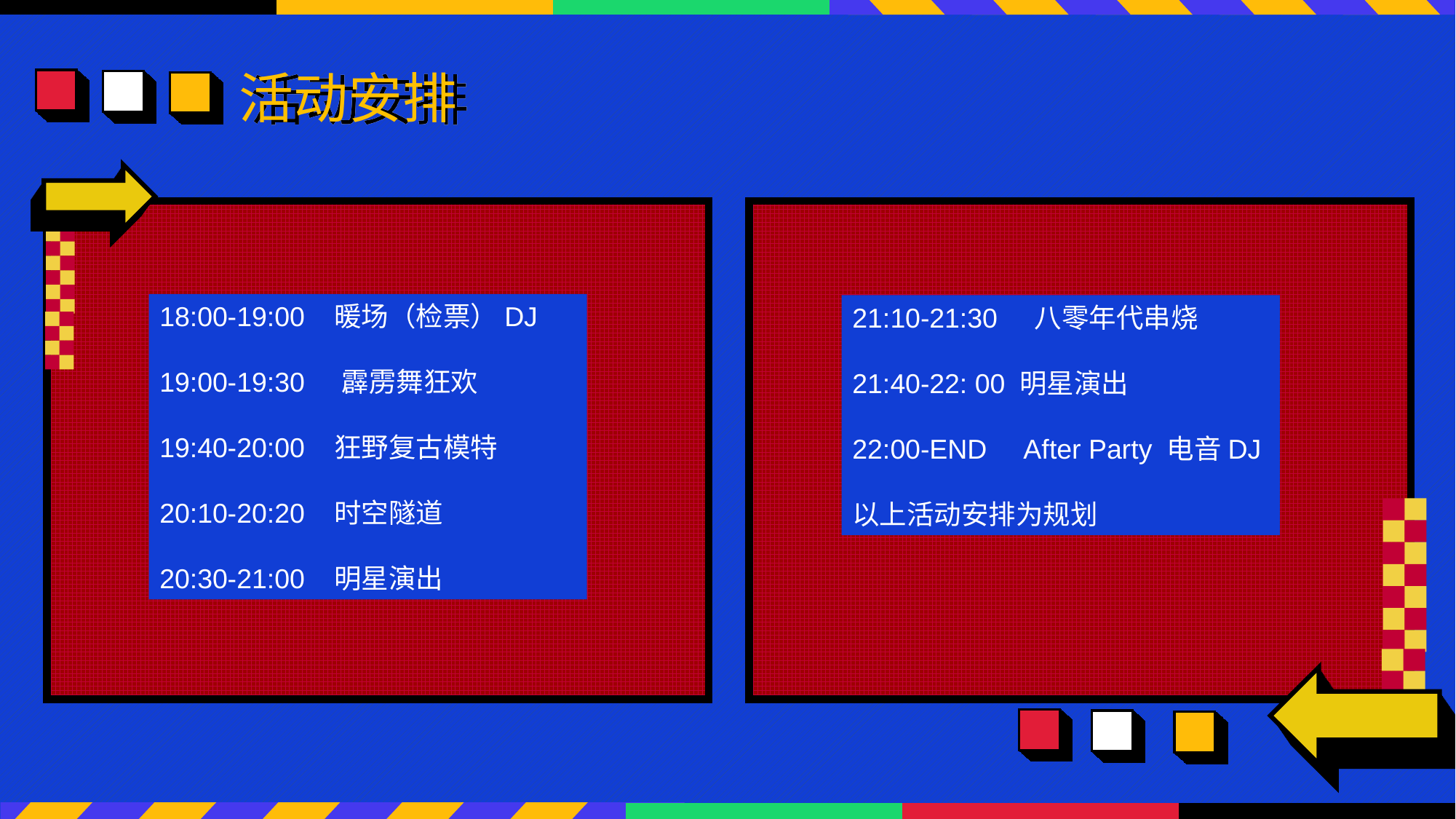

活动安排

e7d195523061f1c014067dcdecc575152f10ae646ff30371FC14E04CBD8A0595D57F6CDBA823B518523CA698145CBBEA65F877A6E3997D6B8DEF6052BA829DF3F176213BBC8D816D7081C6C9F914C69E960D8A26F45EA7553F89B5672B19D005D4C25272B1F74C6289311C1EC610903588F08065ADF7EB76A2F8EA4E4F07F3B8C54DF4A9478C57747533BA2EBEA7AF8FD0735DB2E77DC734
18:00-19:00   暖场（检票）DJ

19:00-19:30    霹雳舞狂欢

19:40-20:00   狂野复古模特

20:10-20:20   时空隧道

20:30-21:00   明星演出
21:10-21:30    八零年代串烧

21:40-22: 00 明星演出

22:00-END     After Party 电音DJ

以上活动安排为规划